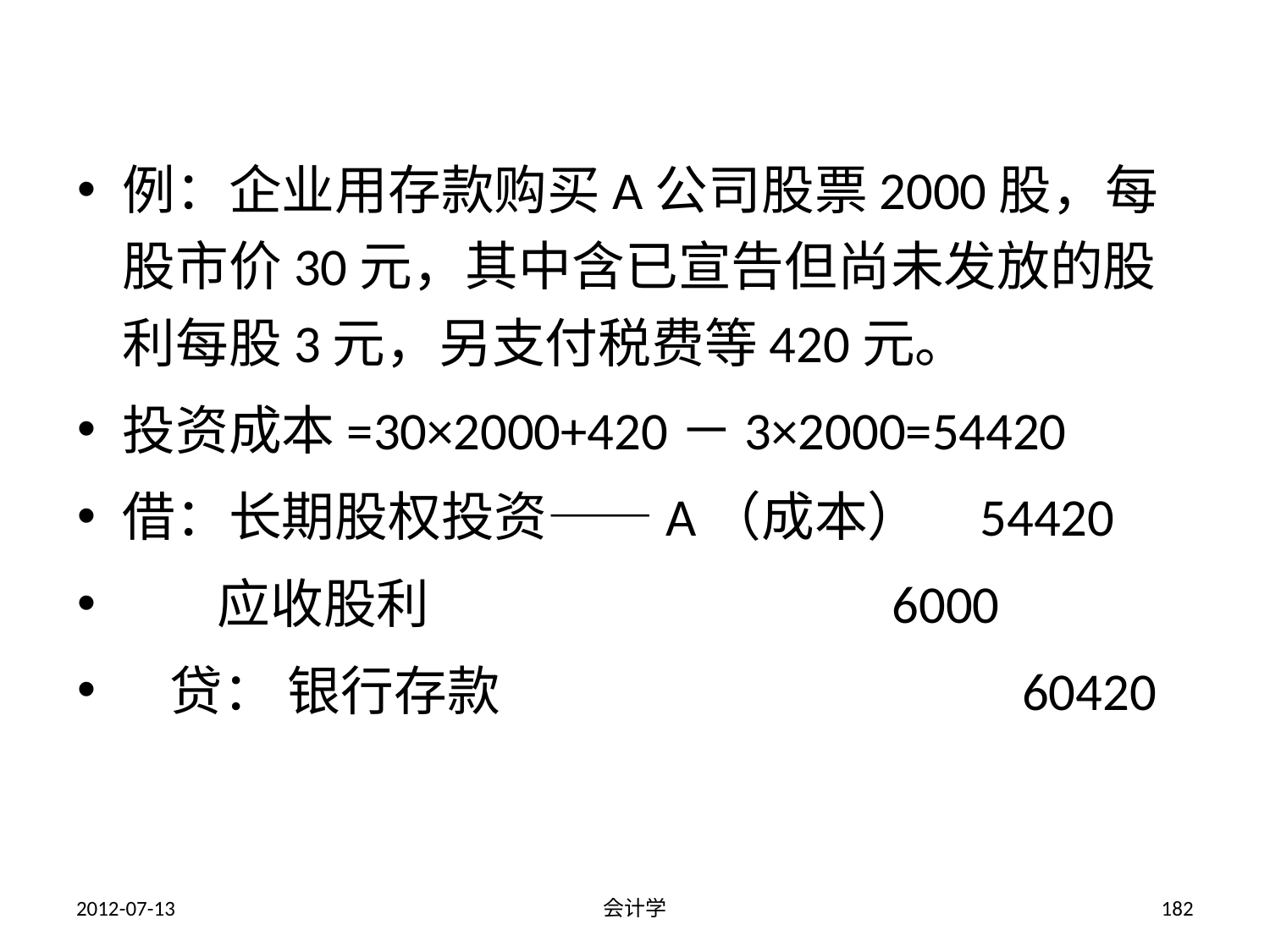

例：企业用存款购买A公司股票2000股，每股市价30元，其中含已宣告但尚未发放的股利每股3元，另支付税费等420元。
投资成本=30×2000+420－3×2000=54420
借：长期股权投资——A（成本）    54420
       应收股利                                      6000
   贷： 银行存款                                           60420
2012-07-13
会计学
182